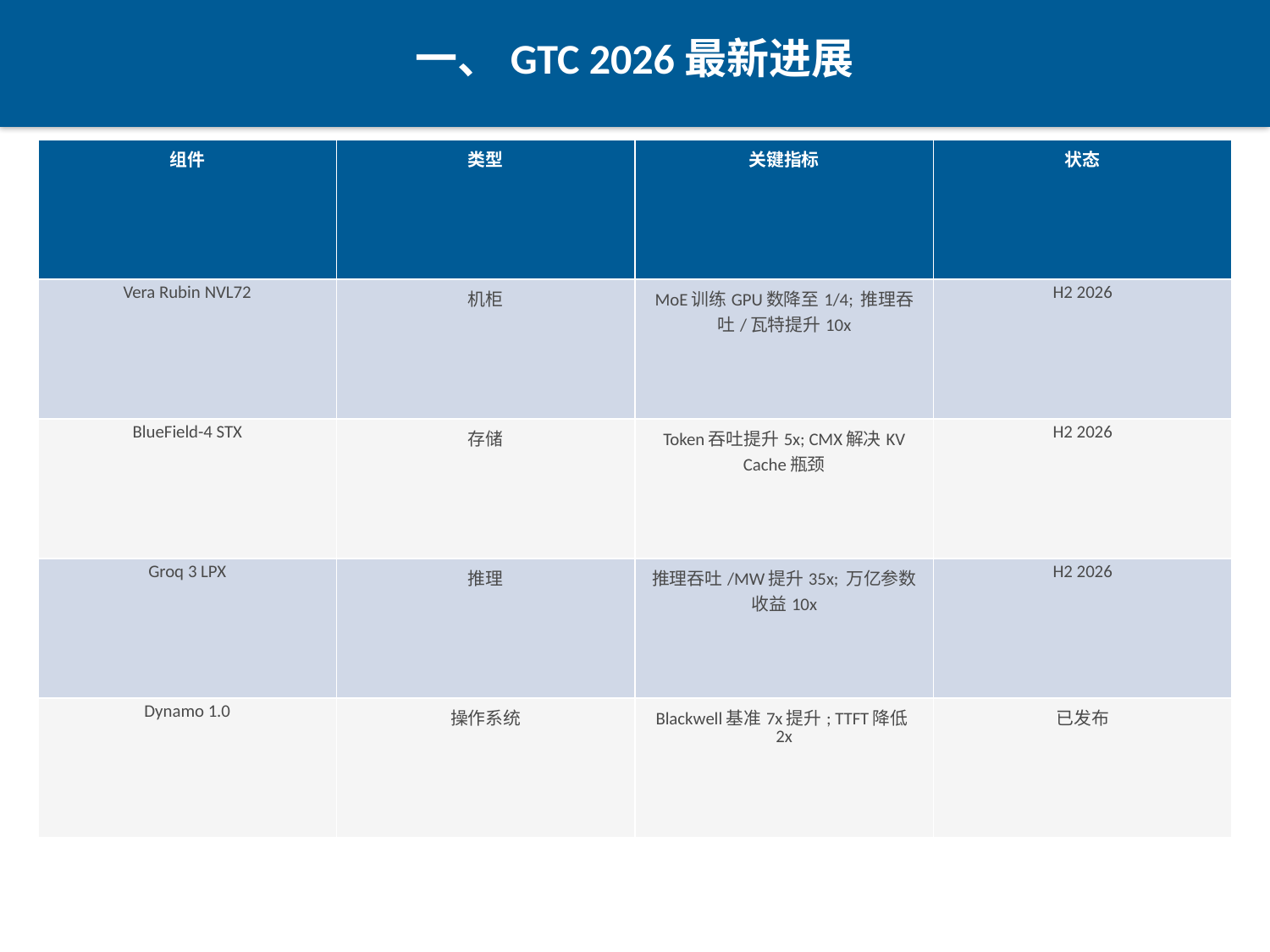

一、GTC 2026最新进展
| 组件 | 类型 | 关键指标 | 状态 |
| --- | --- | --- | --- |
| Vera Rubin NVL72 | 机柜 | MoE训练GPU数降至1/4; 推理吞吐/瓦特提升10x | H2 2026 |
| BlueField-4 STX | 存储 | Token吞吐提升5x; CMX解决KV Cache瓶颈 | H2 2026 |
| Groq 3 LPX | 推理 | 推理吞吐/MW提升35x; 万亿参数收益10x | H2 2026 |
| Dynamo 1.0 | 操作系统 | Blackwell基准7x提升; TTFT降低2x | 已发布 |